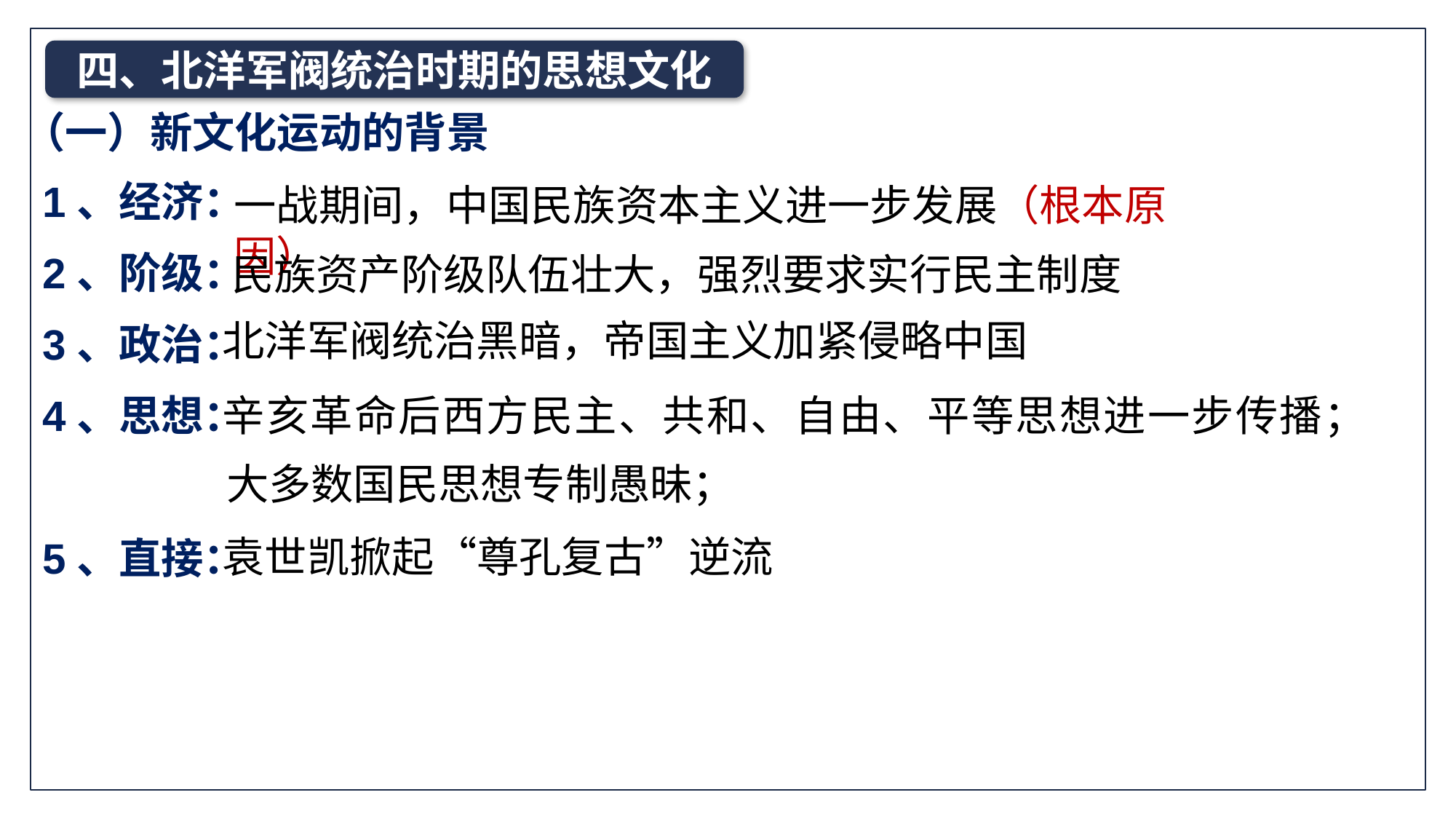

四、北洋军阀统治时期的思想文化
（一）新文化运动的背景
1、经济：
2、阶级：
3、政治：
4、思想：

5、直接：
一战期间，中国民族资本主义进一步发展（根本原因）
民族资产阶级队伍壮大，强烈要求实行民主制度
北洋军阀统治黑暗，帝国主义加紧侵略中国
辛亥革命后西方民主、共和、自由、平等思想进一步传播；
大多数国民思想专制愚昧；
袁世凯掀起“尊孔复古”逆流